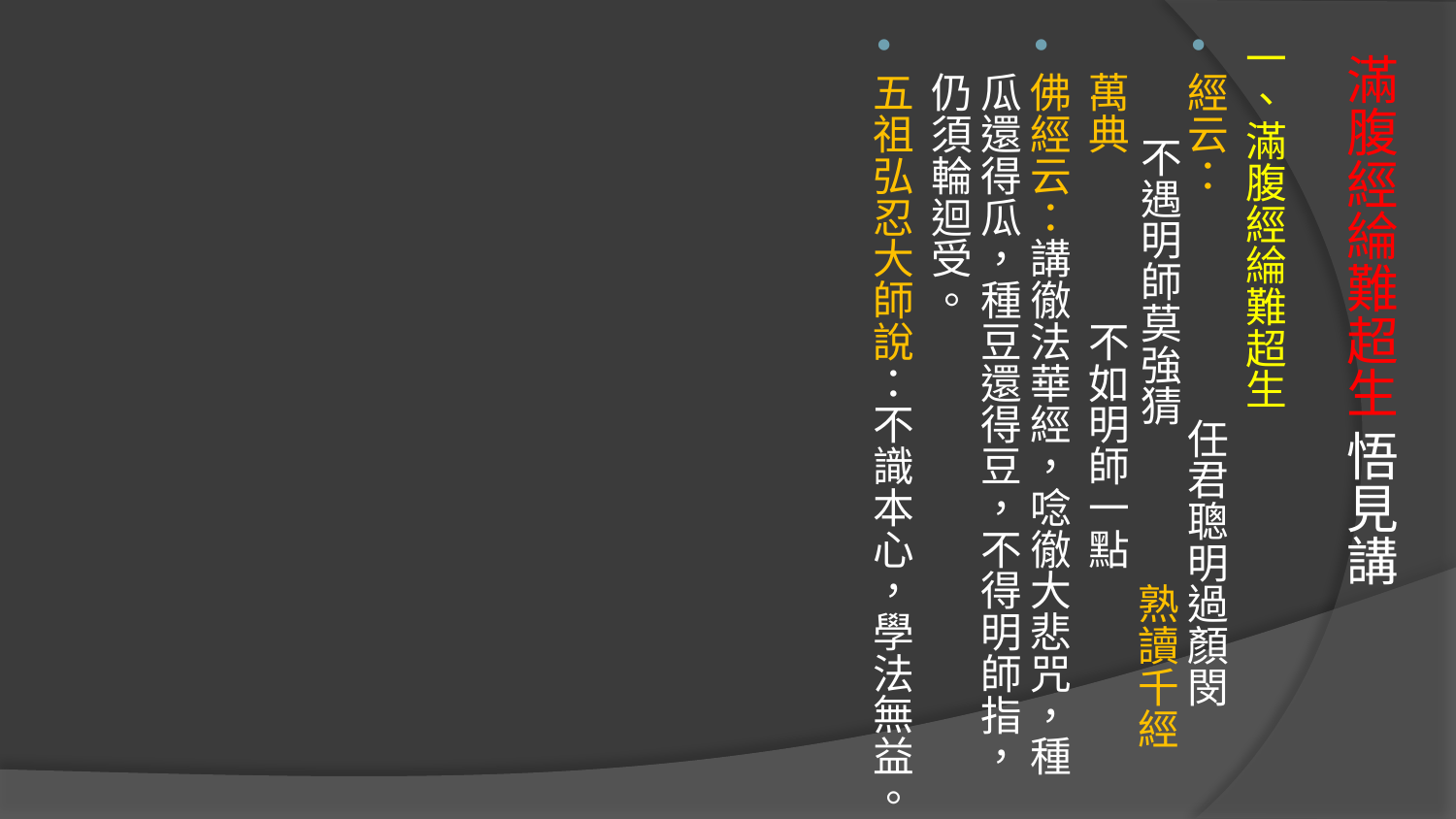

一、滿腹經綸難超生
經云：                        任君聰明過顏閔                不遇明師莫強猜                 熟讀千經萬典                  不如明師一點
佛經云：講徹法華經，唸徹大悲咒，種瓜還得瓜，種豆還得豆，不得明師指，仍須輪迴受。
五祖弘忍大師說：不識本心，學法無益。

# 滿腹經綸難超生 悟見講